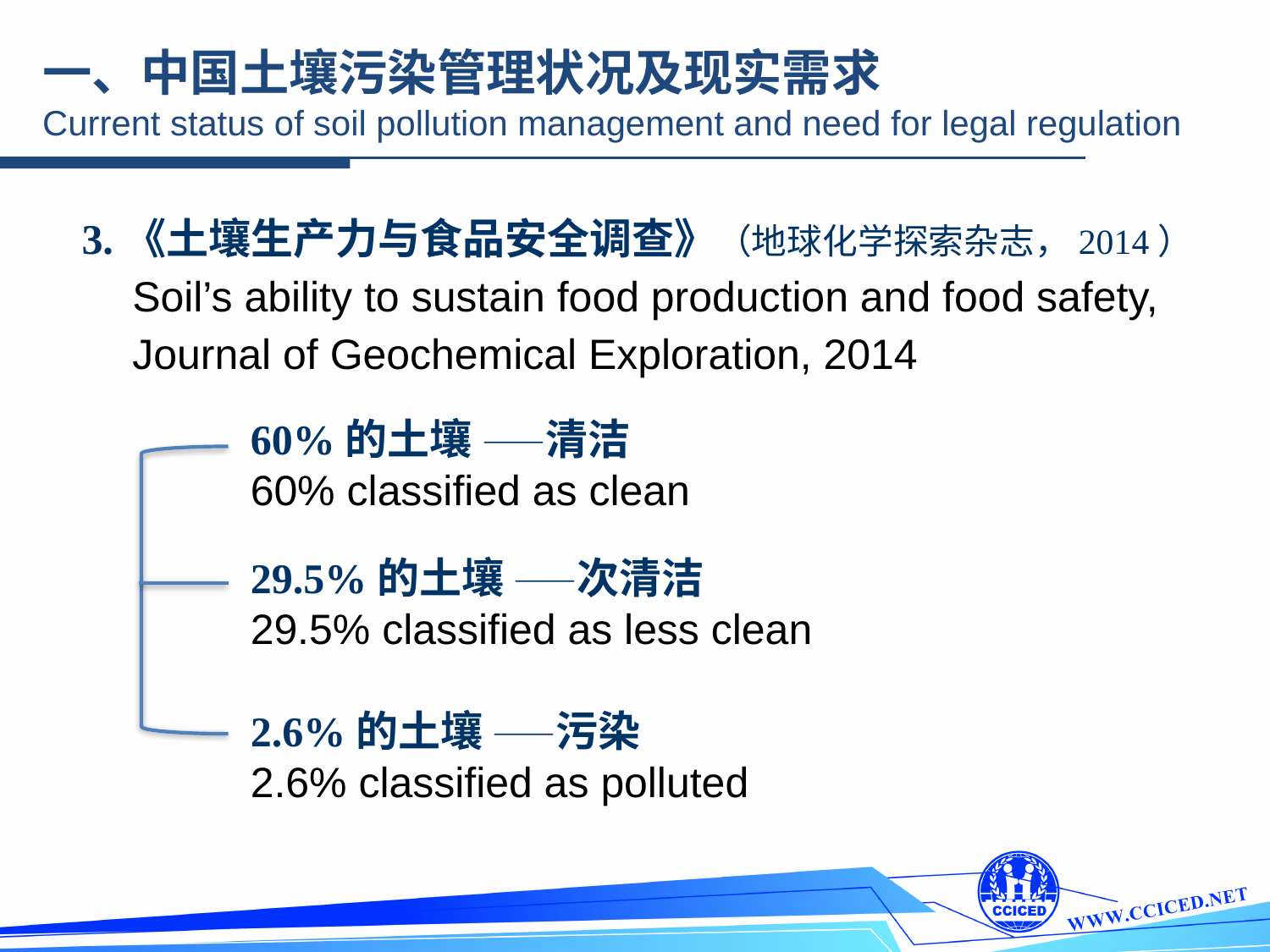

一、中国土壤污染管理状况及现实需求
Current status of soil pollution management and need for legal regulation
3.《土壤生产力与食品安全调查》（地球化学探索杂志，2014）
Soil’s ability to sustain food production and food safety, Journal of Geochemical Exploration, 2014
60%的土壤 ——清洁
60% classified as clean

29.5%的土壤 ——次清洁
29.5% classified as less clean
2.6%的土壤 ——污染
2.6% classified as polluted